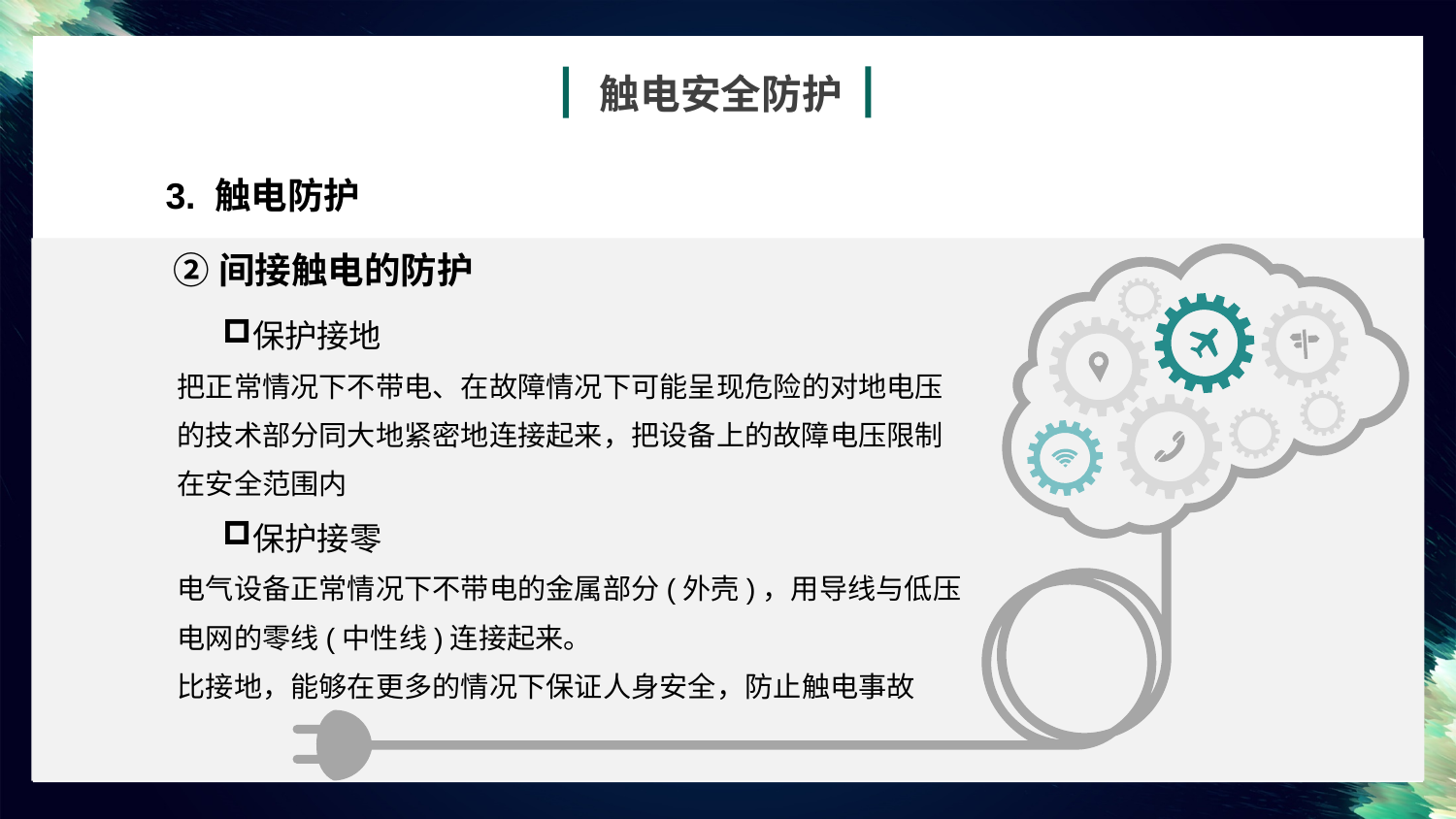

触电安全防护

3. 触电防护

②间接触电的防护

保护接地
把正常情况下不带电、在故障情况下可能呈现危险的对地电压的技术部分同大地紧密地连接起来，把设备上的故障电压限制在安全范围内
保护接零
电气设备正常情况下不带电的金属部分(外壳)，用导线与低压电网的零线(中性线)连接起来。
比接地，能够在更多的情况下保证人身安全，防止触电事故